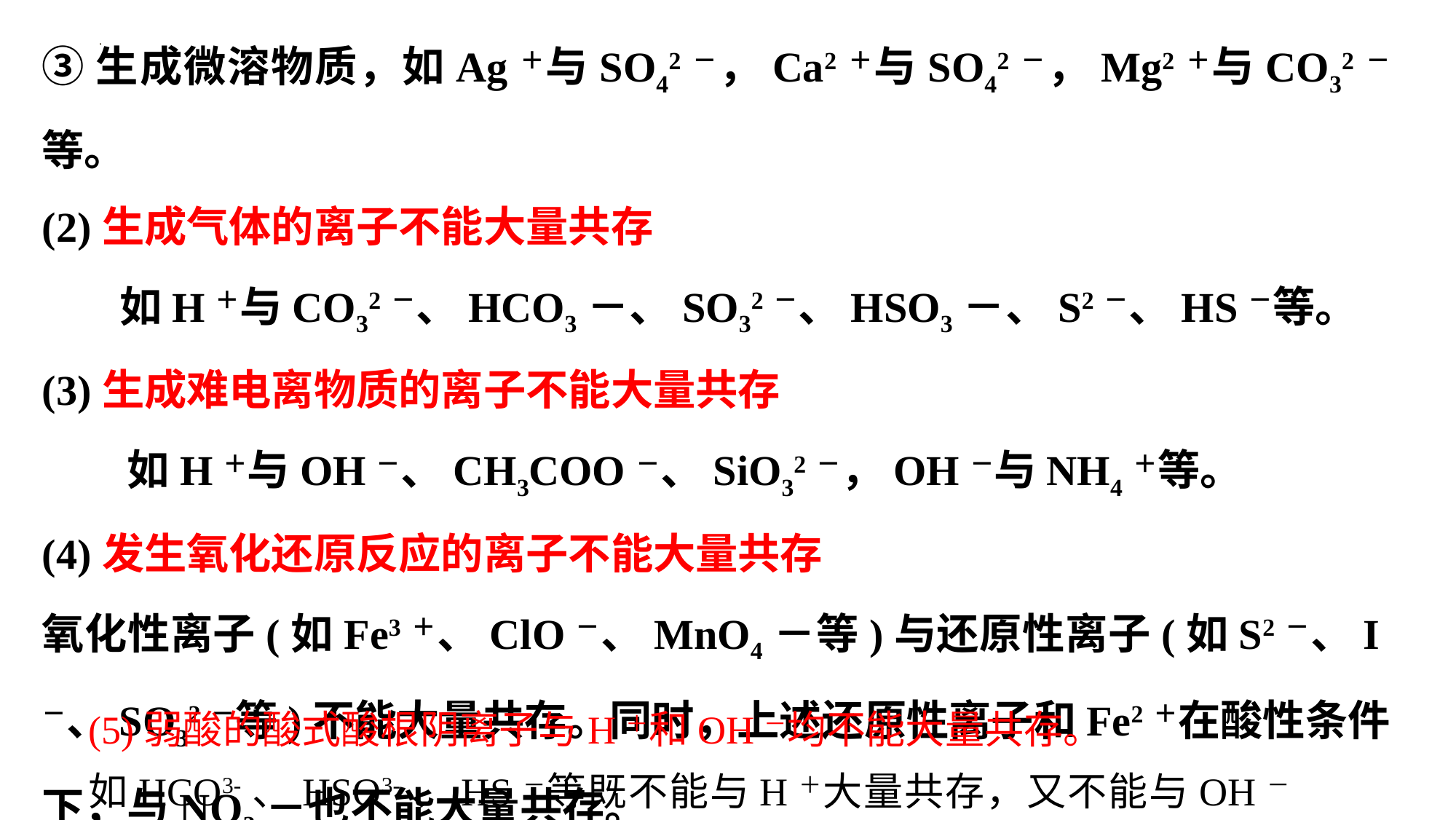

③生成微溶物质，如Ag＋与SO42－，Ca2＋与SO42－，Mg2＋与CO32－等。
(2)生成气体的离子不能大量共存
       如H＋与CO32－、HCO3－、SO32－、HSO3－、S2－、HS－等。
(3)生成难电离物质的离子不能大量共存
如H＋与OH－、CH3COO－、SiO32－，OH－与NH4＋等。
(4)发生氧化还原反应的离子不能大量共存
氧化性离子(如Fe3＋、ClO－、MnO4－等)与还原性离子(如S2－、I－、SO32－等)不能大量共存。同时，上述还原性离子和Fe2＋在酸性条件下，与NO3－也不能大量共存。

(5)弱酸的酸式酸根阴离子与H＋和OH－均不能大量共存。
如HCO3-、HSO3-、HS－等既不能与H＋大量共存，又不能与OH－大量共存。